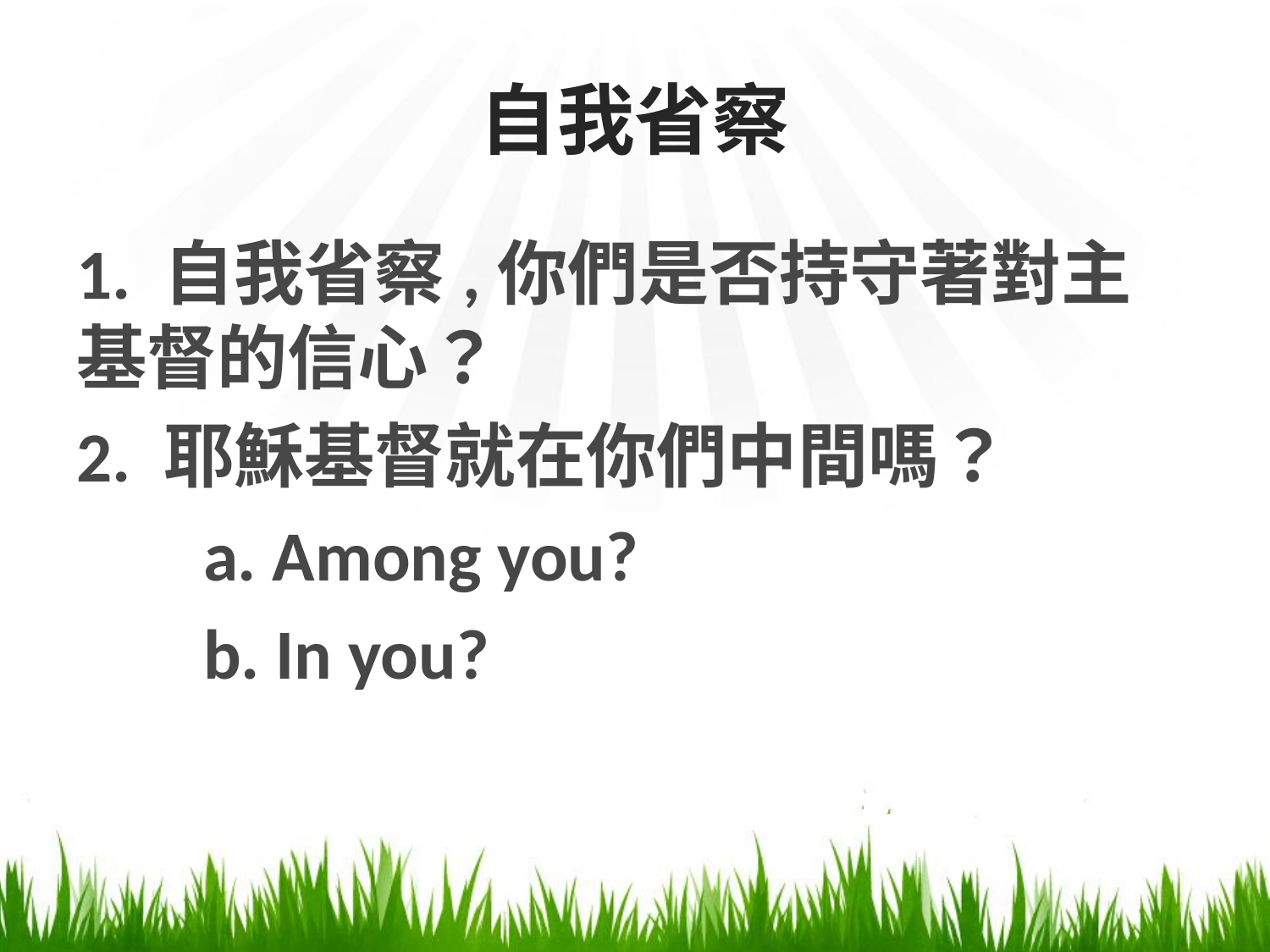

# 自我省察
1. 自我省察,你們是否持守著對主基督的信心？
2. 耶穌基督就在你們中間嗎？
	a. Among you?
	b. In you?